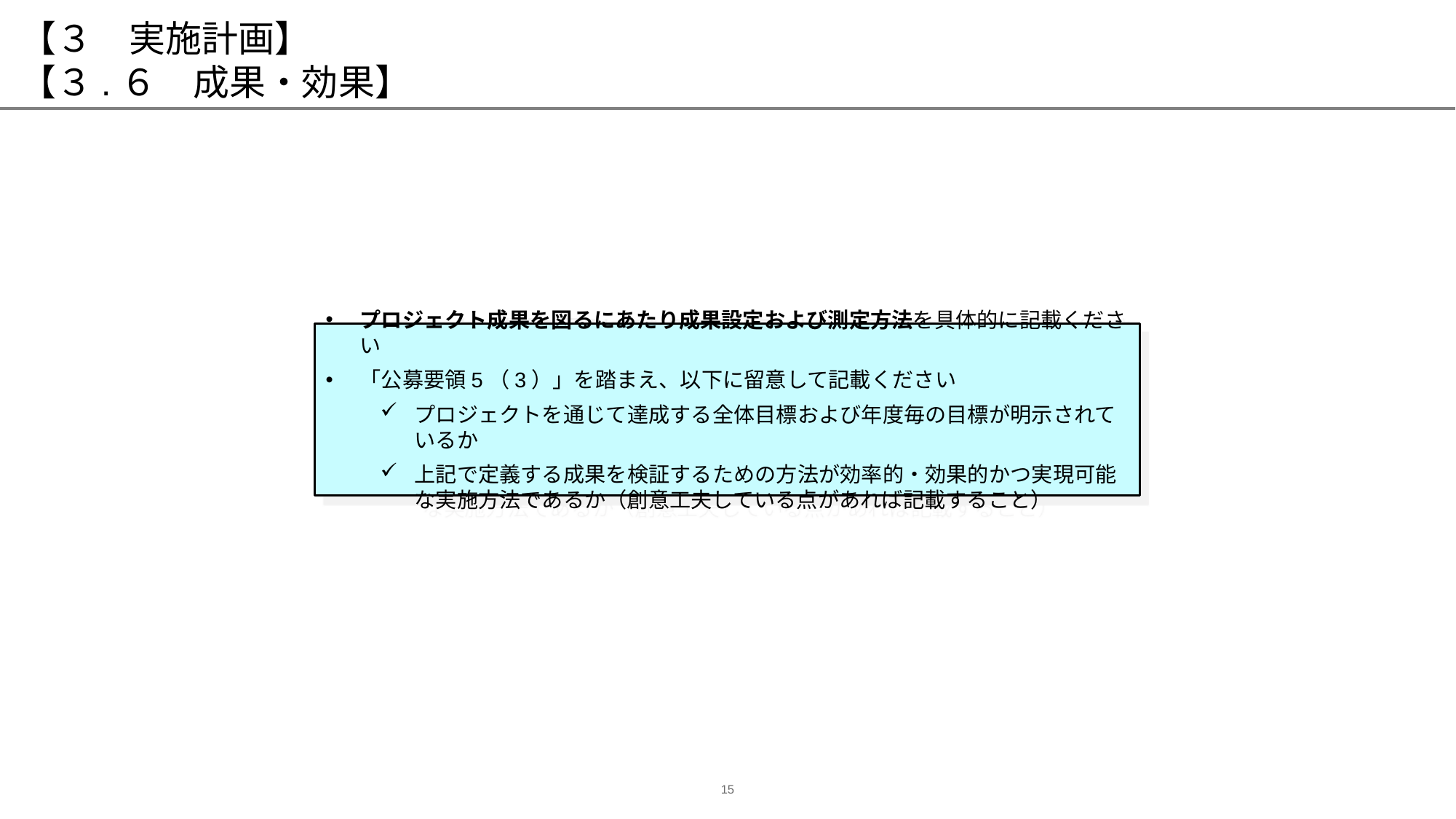

# 【３　実施計画】 【３.６　成果・効果】

プロジェクト成果を図るにあたり成果設定および測定方法を具体的に記載ください
「公募要領5（3）」を踏まえ、以下に留意して記載ください
プロジェクトを通じて達成する全体目標および年度毎の目標が明示されているか
上記で定義する成果を検証するための方法が効率的・効果的かつ実現可能な実施方法であるか（創意工夫している点があれば記載すること）